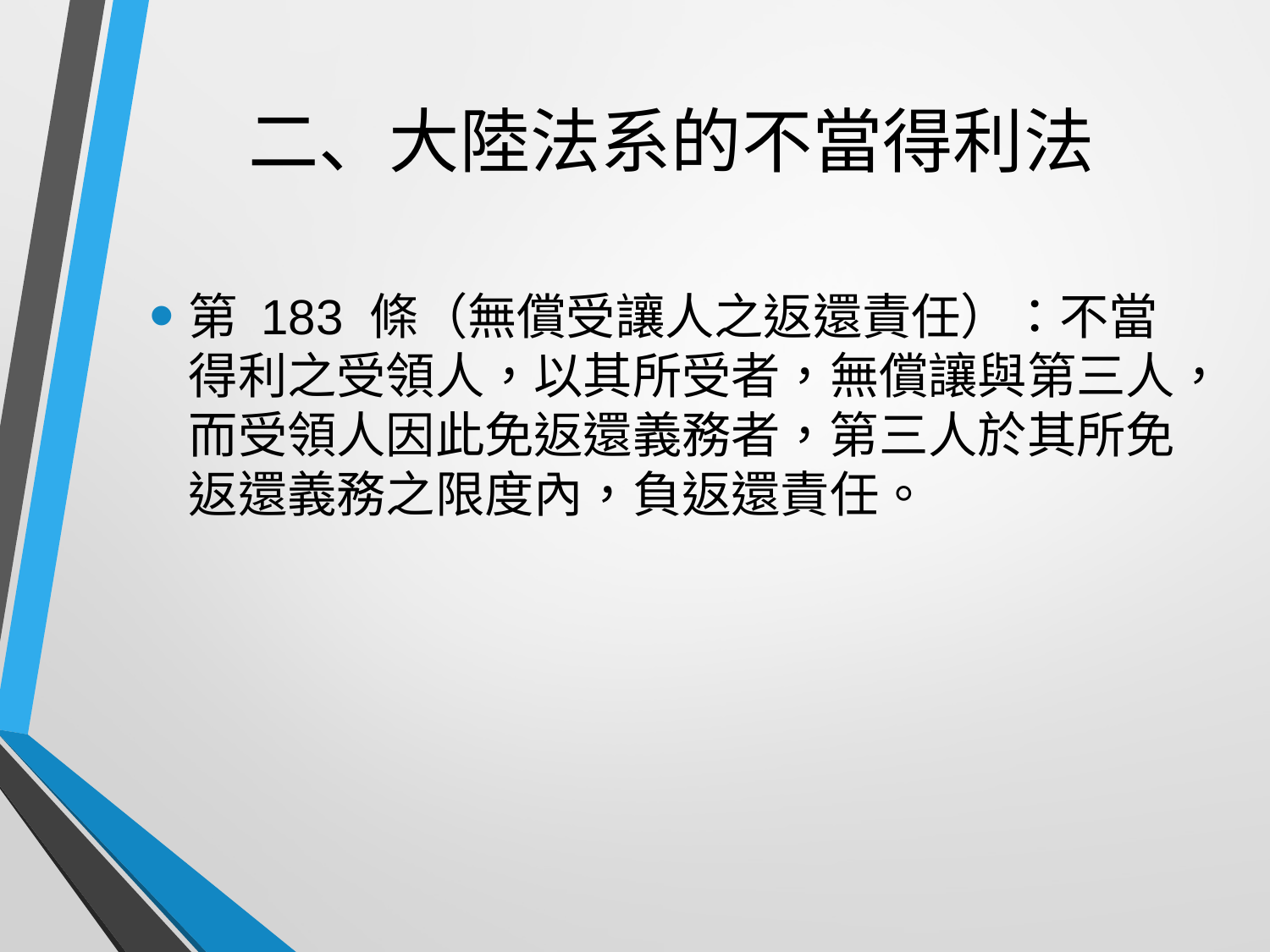

# 二、大陸法系的不當得利法
第 183 條（無償受讓人之返還責任）：不當得利之受領人，以其所受者，無償讓與第三人，而受領人因此免返還義務者，第三人於其所免返還義務之限度內，負返還責任。